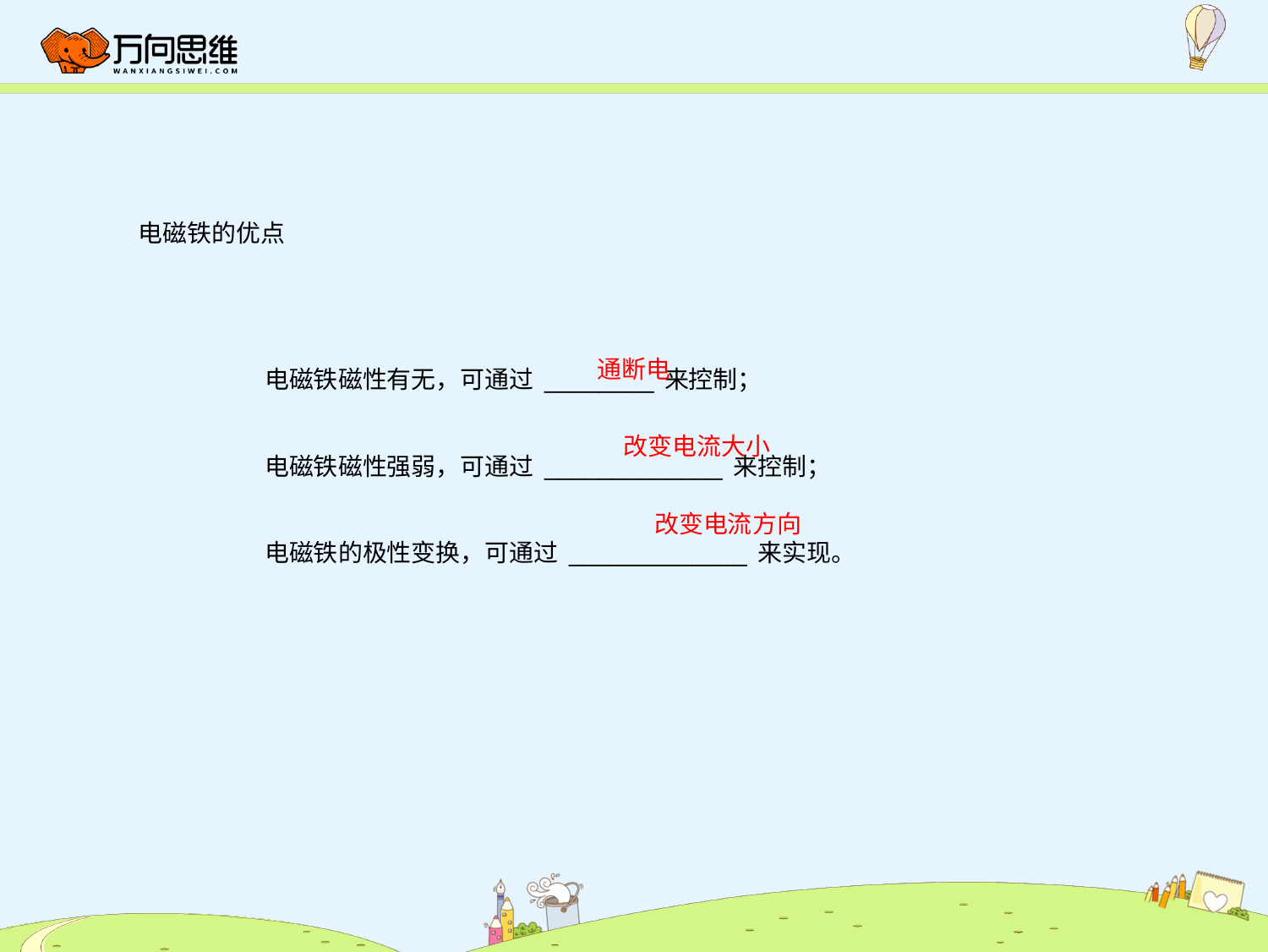

电磁铁的优点
通断电
电磁铁磁性有无，可通过________来控制；
电磁铁磁性强弱，可通过_____________来控制；
电磁铁的极性变换，可通过_____________来实现。
改变电流大小
改变电流方向